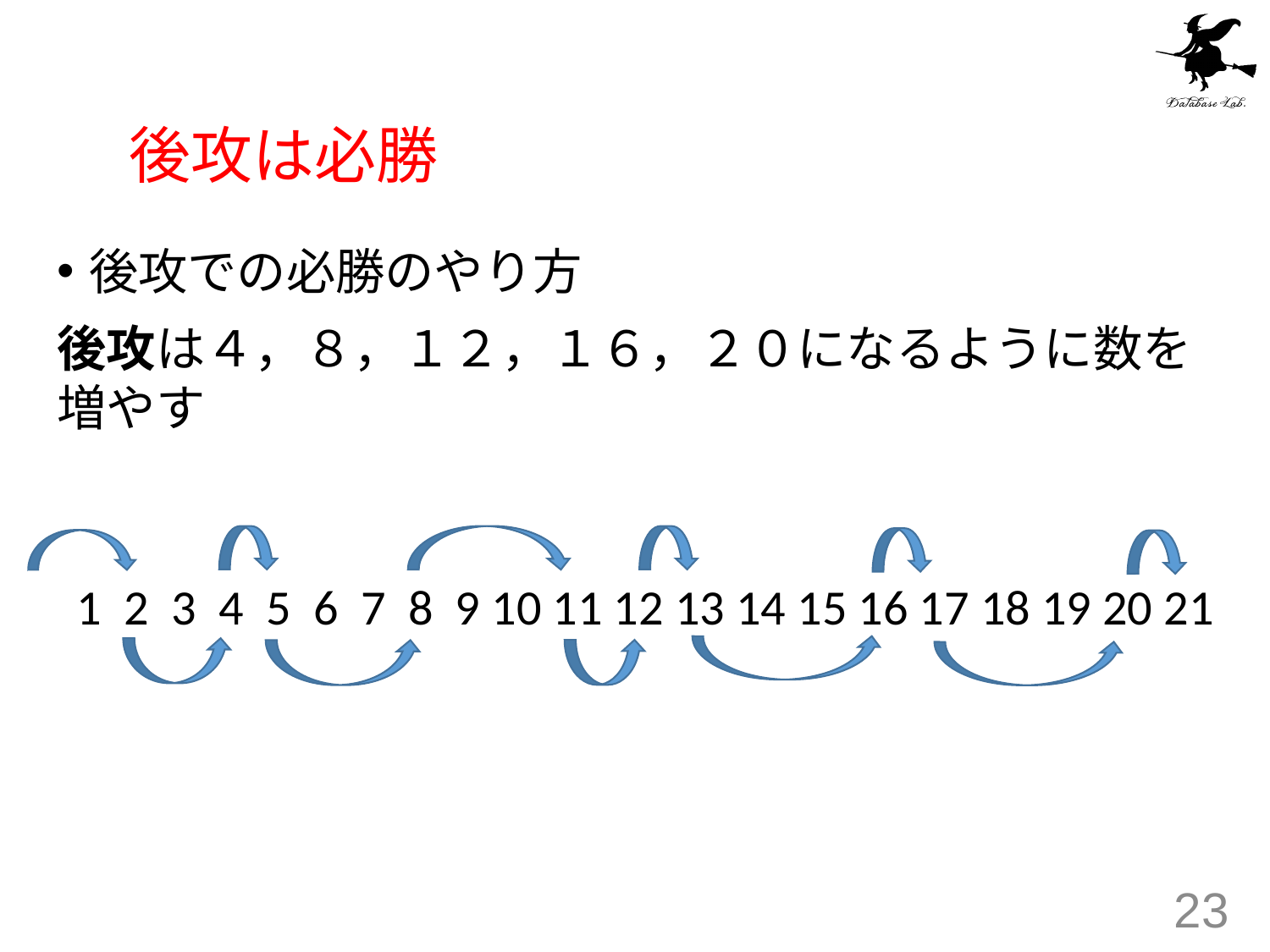

# 後攻は必勝
後攻での必勝のやり方
後攻は４，８，１２，１６，２０になるように数を増やす

1  2  3  4  5  6  7  8  9 10 11 12 13 14 15 16 17 18 19 20 21

23